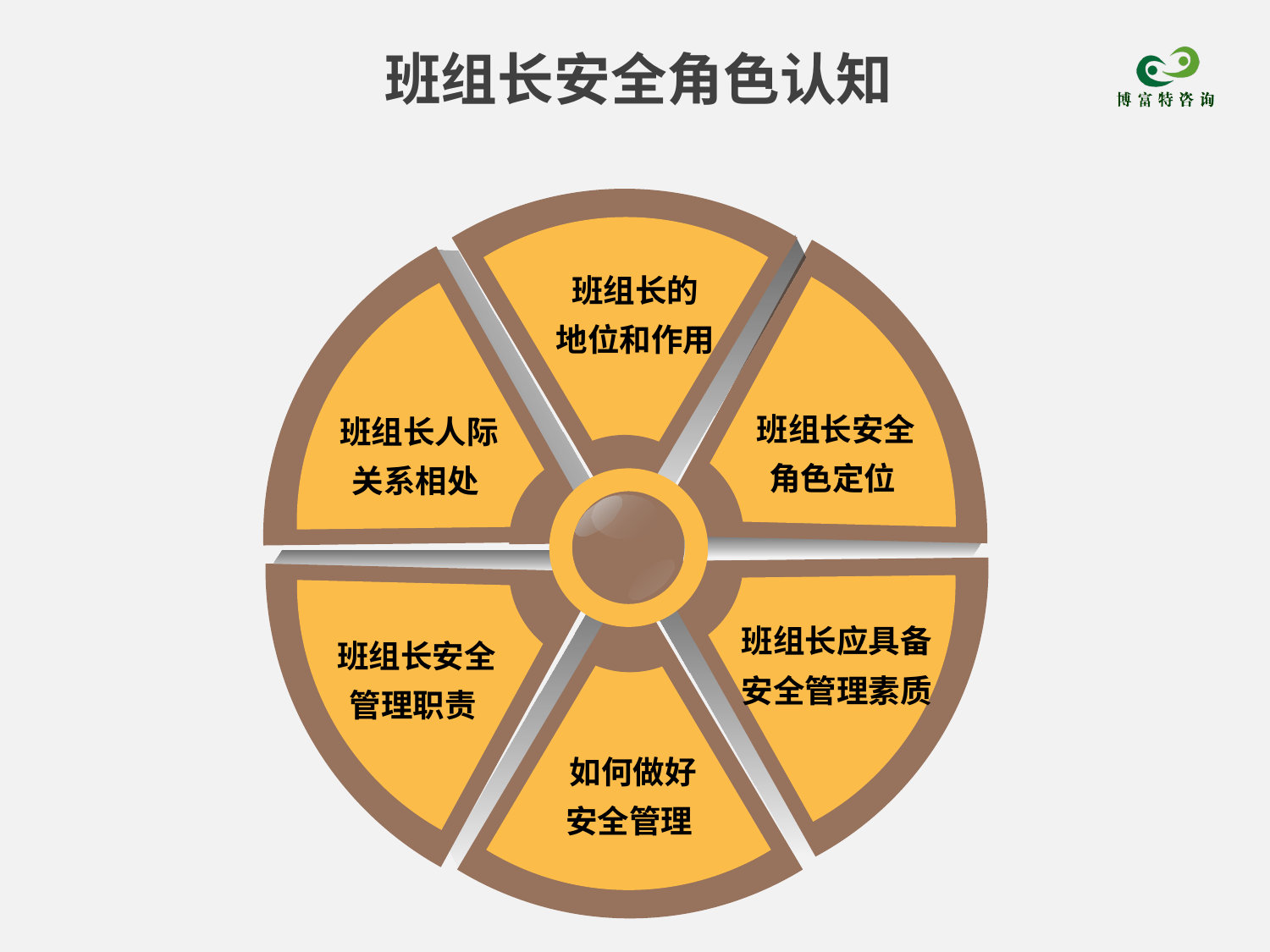

# 班组长安全角色认知

班组长的
地位和作用

班组长安全
角色定位
班组长人际
关系相处

班组长应具备
安全管理素质
班组长安全
管理职责
如何做好
安全管理